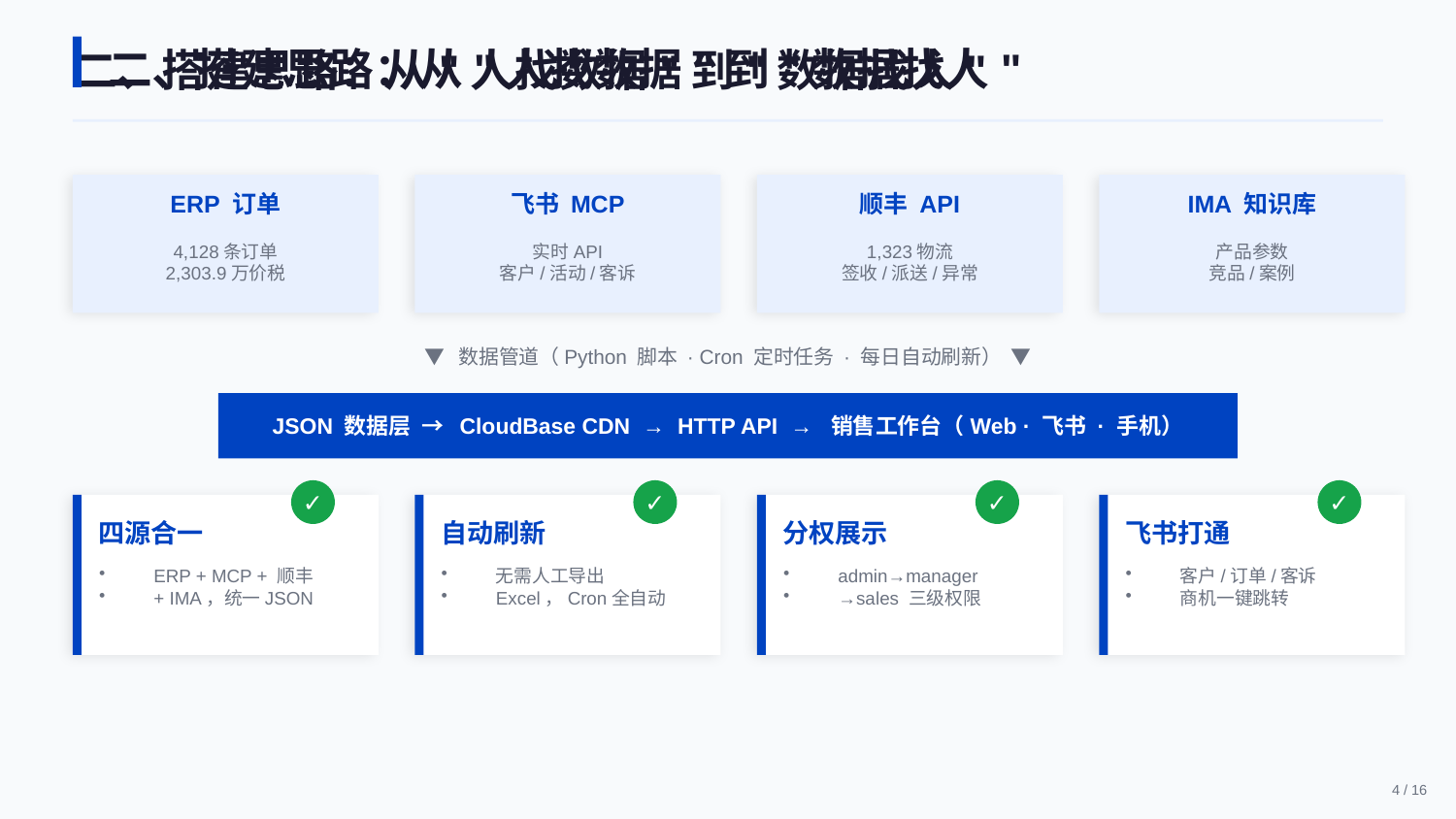

二、搭建思路：从"人找数据"到"数据找人"
二、搭建思路：从"人找数据"到"数据找人"

ERP 订单
飞书 MCP
顺丰 API
IMA 知识库
4,128条订单
2,303.9万价税
实时API
客户/活动/客诉
1,323物流
签收/派送/异常
产品参数
竞品/案例
▼  数据管道（Python 脚本 · Cron 定时任务 · 每日自动刷新）  ▼

JSON 数据层  →  CloudBase CDN  →  HTTP API  →  销售工作台（Web · 飞书 · 手机）

✓

✓

✓

✓

四源合一
自动刷新
分权展示
飞书打通
ERP + MCP + 顺丰
+ IMA，统一JSON
无需人工导出
Excel，Cron全自动
admin→manager
→sales 三级权限
客户/订单/客诉
商机一键跳转
4 / 16